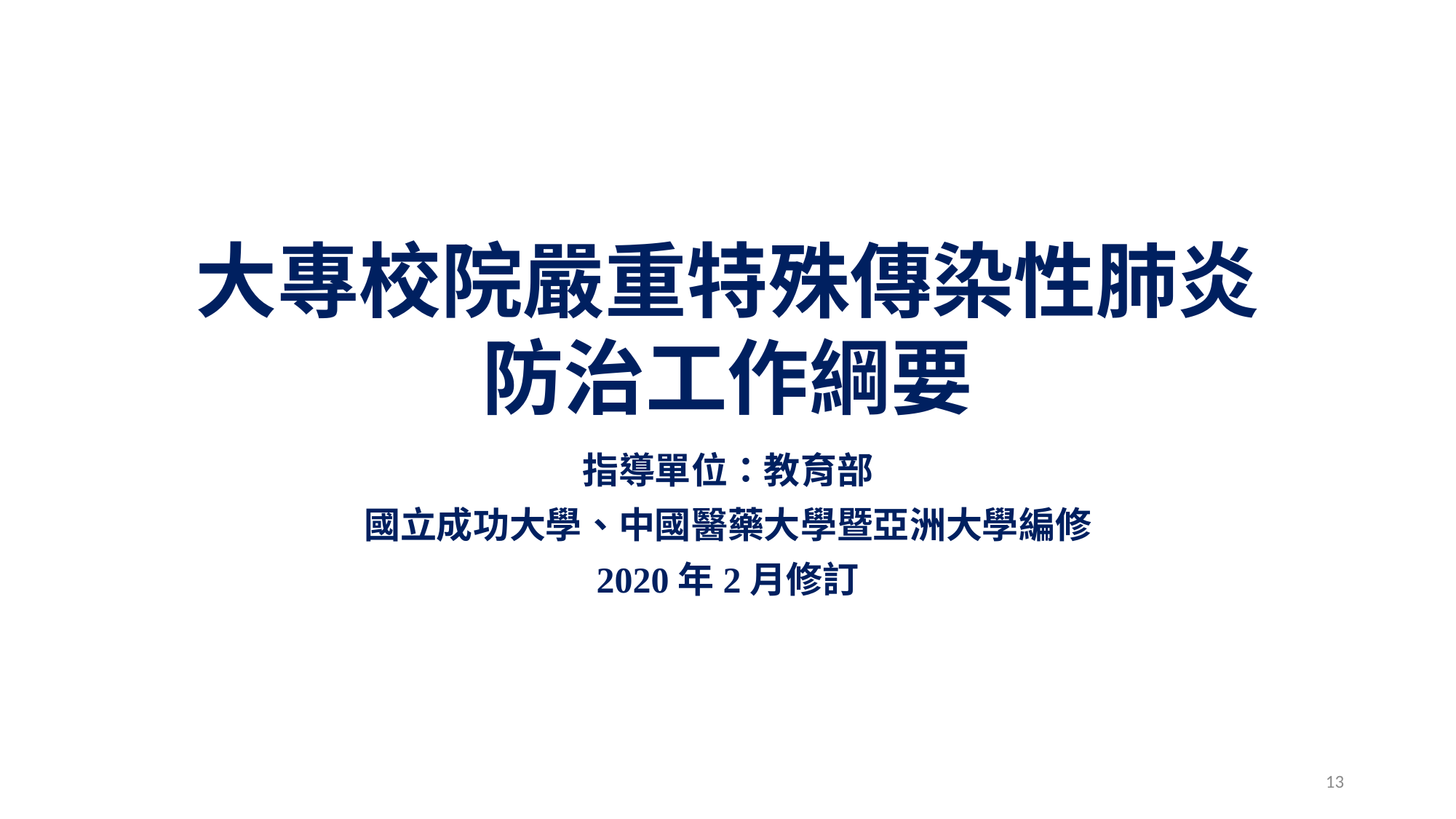

# 大專校院嚴重特殊傳染性肺炎 防治工作綱要
指導單位：教育部
國立成功大學、中國醫藥大學暨亞洲大學編修
2020年2月修訂
13